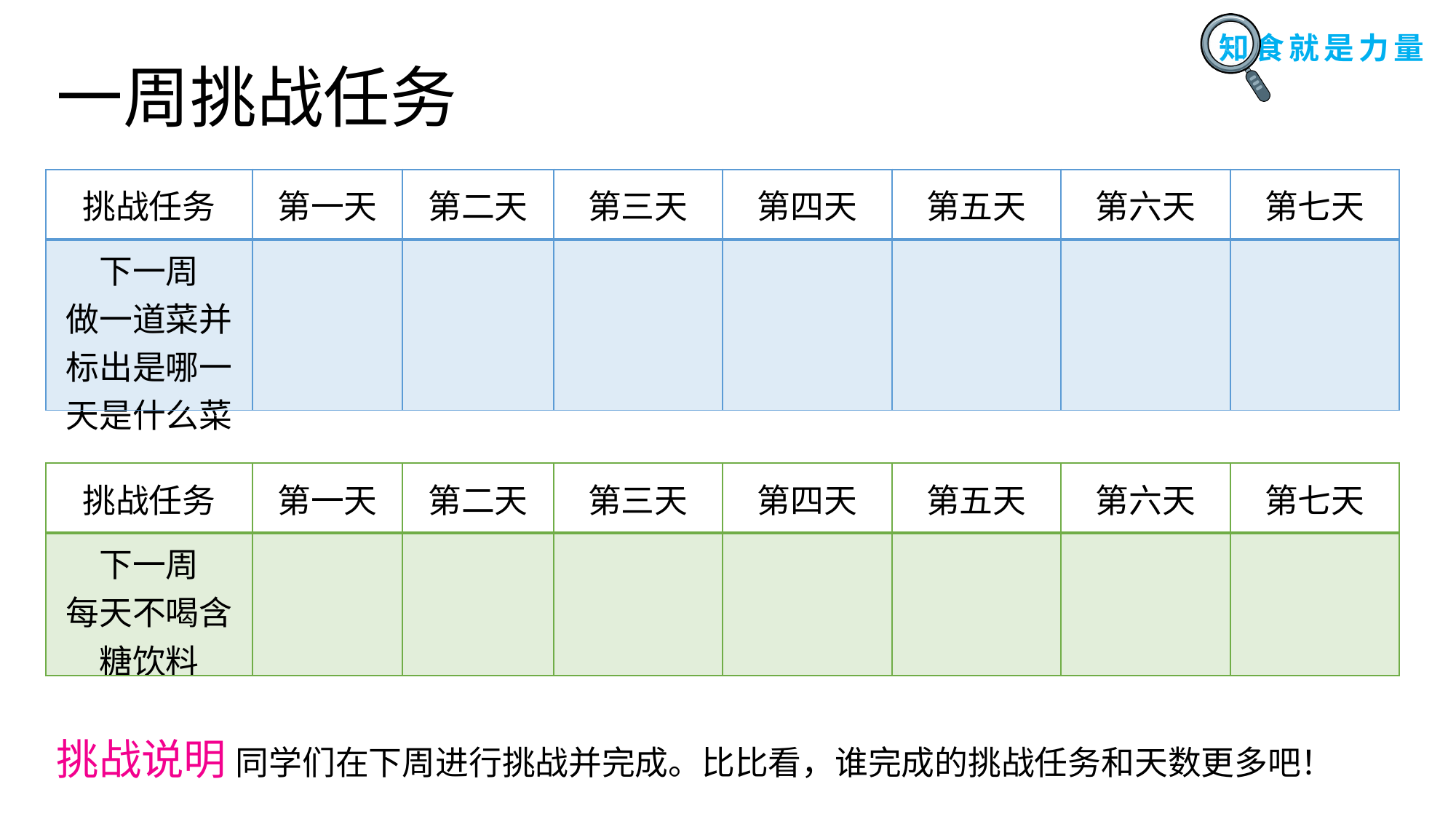

一周挑战任务
| 挑战任务 | 第一天 | 第二天 | 第三天 | 第四天 | 第五天 | 第六天 | 第七天 |
| --- | --- | --- | --- | --- | --- | --- | --- |
| 下一周 做一道菜并标出是哪一天是什么菜 |  |  |  |  |  |  |  |
| 挑战任务 | 第一天 | 第二天 | 第三天 | 第四天 | 第五天 | 第六天 | 第七天 |
| --- | --- | --- | --- | --- | --- | --- | --- |
| 下一周 每天不喝含糖饮料 |  |  |  |  |  |  |  |
挑战说明 同学们在下周进行挑战并完成。比比看，谁完成的挑战任务和天数更多吧！